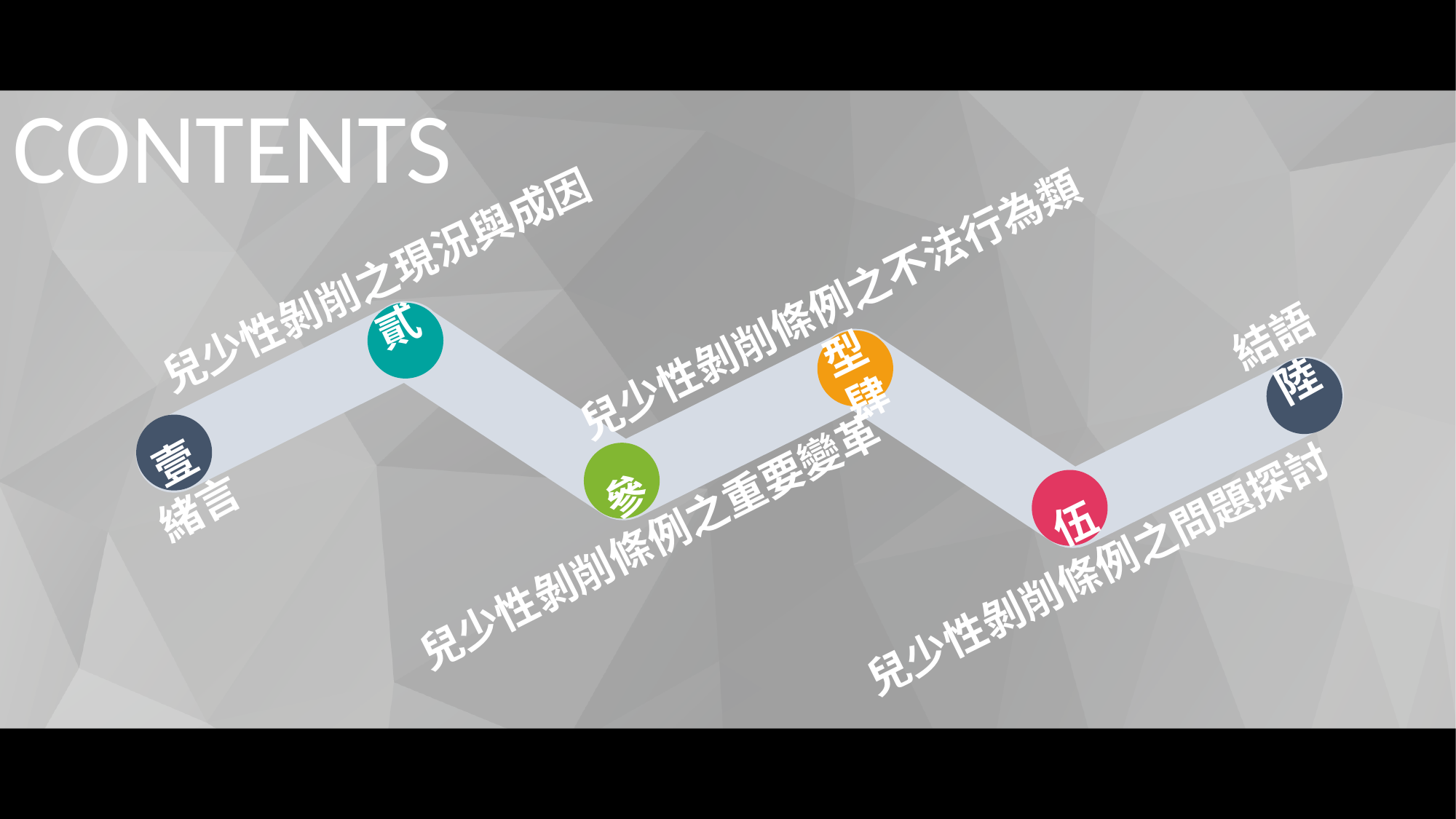

CONTENTS

 兒少性剝削條例之不法行為類型
肆
結語
陸
兒少性剝削之現況與成因
貳
壹
緒言
伍
兒少性剝削條例之問題探討
參
兒少性剝削條例之重要變革